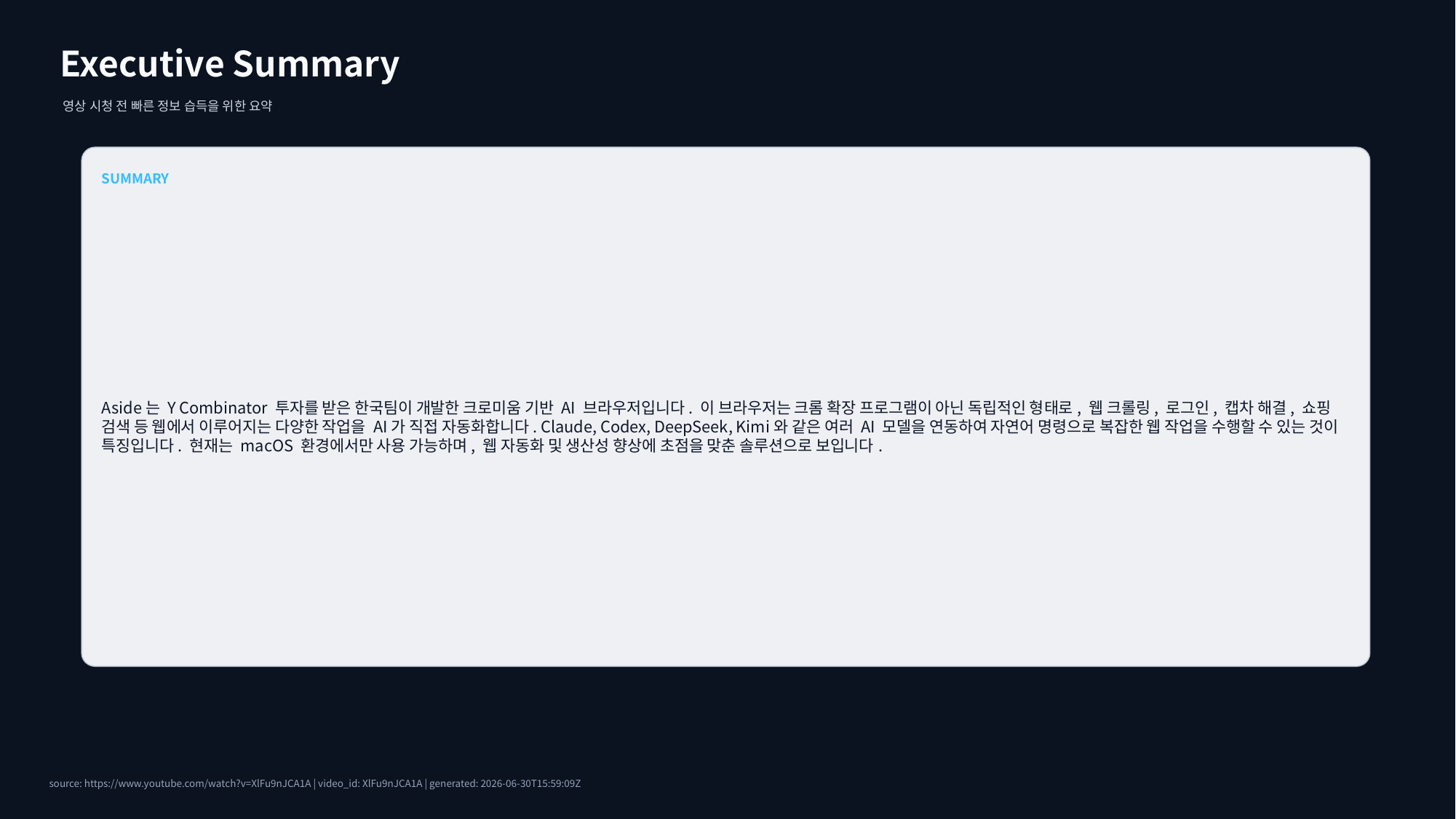

Executive Summary
영상 시청 전 빠른 정보 습득을 위한 요약

SUMMARY
Aside는 Y Combinator 투자를 받은 한국팀이 개발한 크로미움 기반 AI 브라우저입니다. 이 브라우저는 크롬 확장 프로그램이 아닌 독립적인 형태로, 웹 크롤링, 로그인, 캡차 해결, 쇼핑 검색 등 웹에서 이루어지는 다양한 작업을 AI가 직접 자동화합니다. Claude, Codex, DeepSeek, Kimi와 같은 여러 AI 모델을 연동하여 자연어 명령으로 복잡한 웹 작업을 수행할 수 있는 것이 특징입니다. 현재는 macOS 환경에서만 사용 가능하며, 웹 자동화 및 생산성 향상에 초점을 맞춘 솔루션으로 보입니다.
source: https://www.youtube.com/watch?v=XlFu9nJCA1A | video_id: XlFu9nJCA1A | generated: 2026-06-30T15:59:09Z